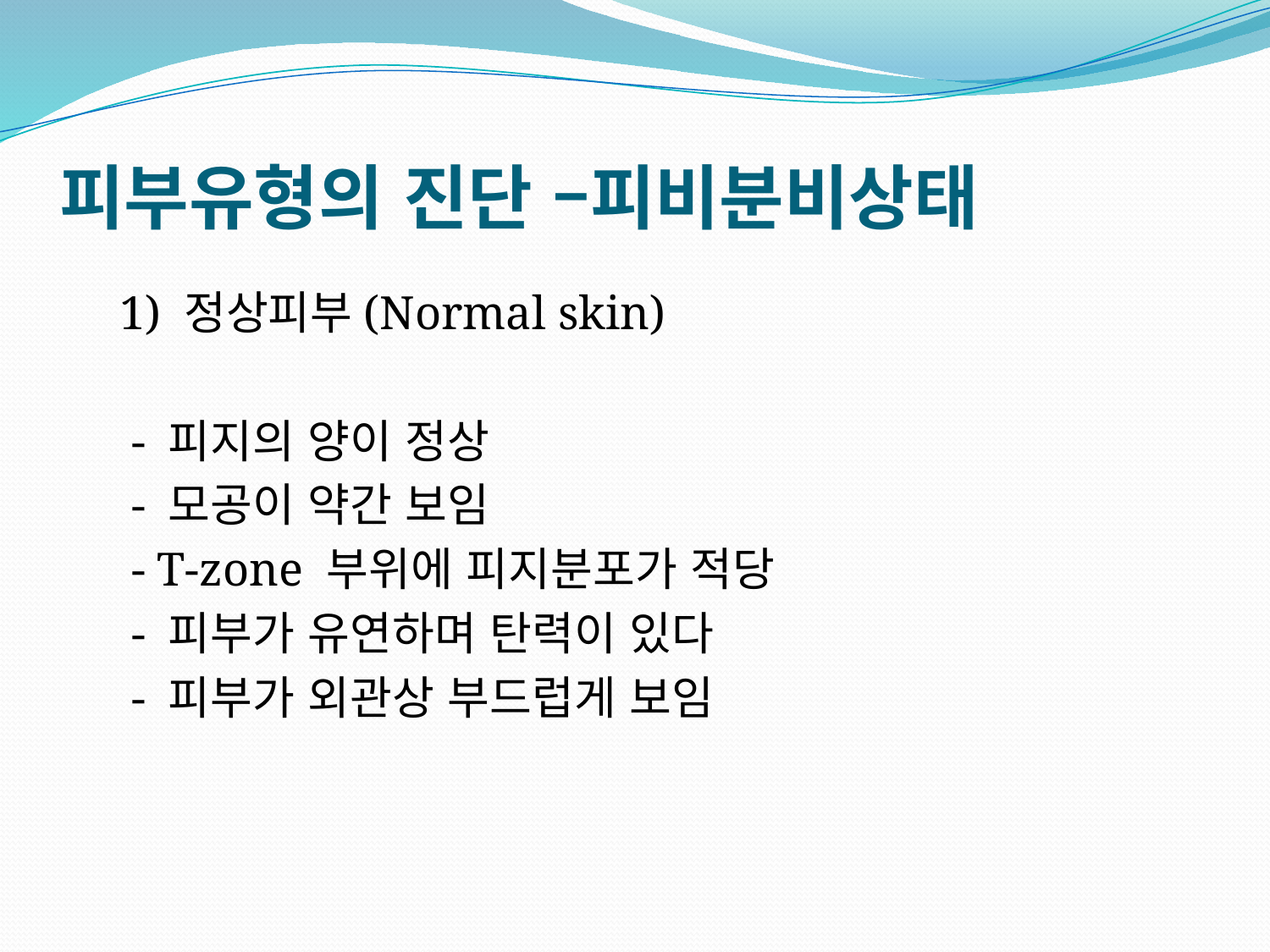

# 피부유형의 진단 –피비분비상태
    1) 정상피부(Normal skin)

     - 피지의 양이 정상
     - 모공이 약간 보임
     - T-zone 부위에 피지분포가 적당
     - 피부가 유연하며 탄력이 있다
     - 피부가 외관상 부드럽게 보임